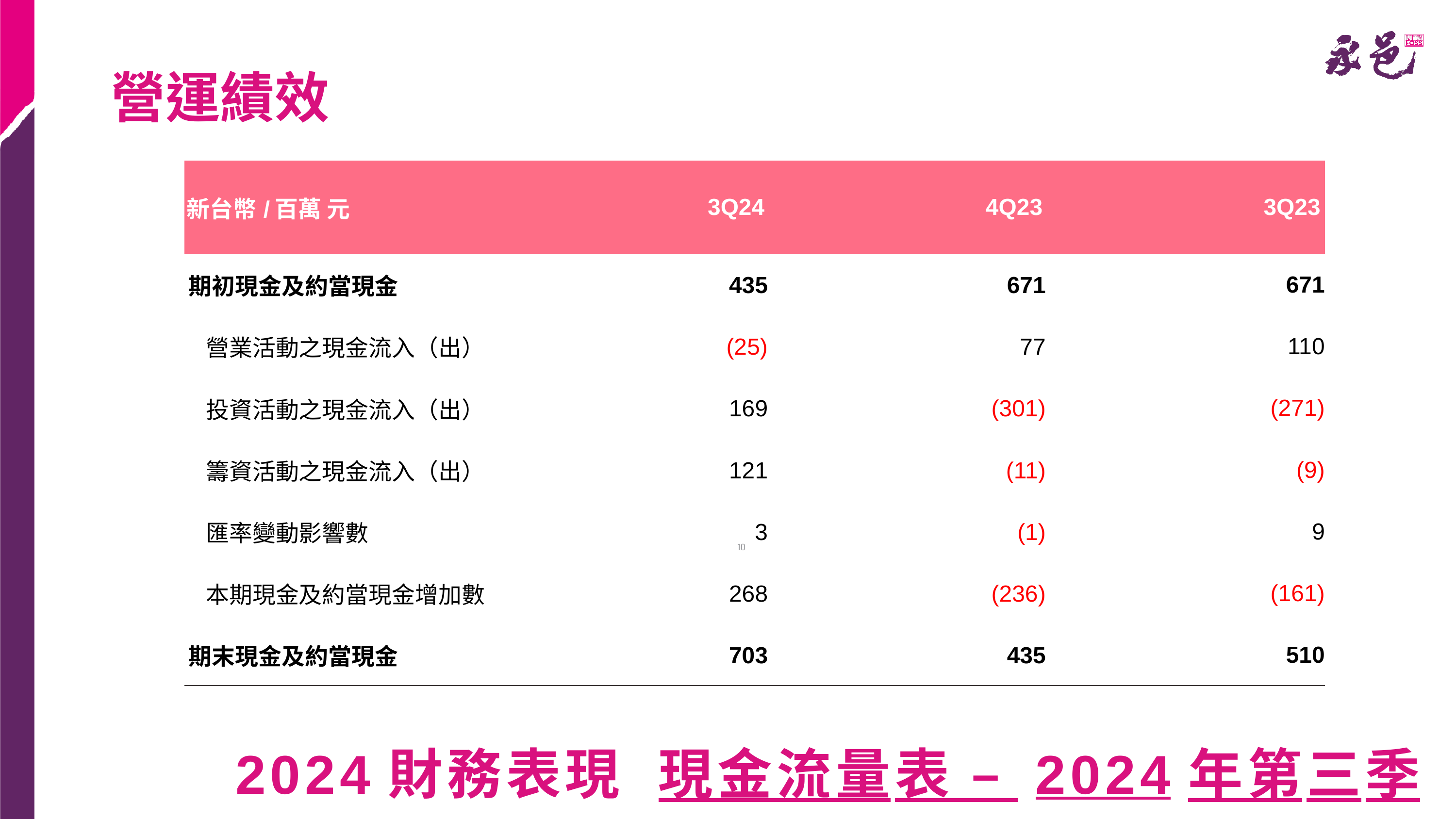

營運績效
| 新台幣/百萬 元 | 3Q24 | 4Q23 | 3Q23 |
| --- | --- | --- | --- |
| 期初現金及約當現金 | 435 | 671 | 671 |
| 營業活動之現金流入（出） | (25) | 77 | 110 |
| 投資活動之現金流入（出） | 169 | (301) | (271) |
| 籌資活動之現金流入（出） | 121 | (11) | (9) |
| 匯率變動影響數 | 3 | (1) | 9 |
| 本期現金及約當現金增加數 | 268 | (236) | (161) |
| 期末現金及約當現金 | 703 | 435 | 510 |
2024財務表現  現金流量表 – 2024年第三季